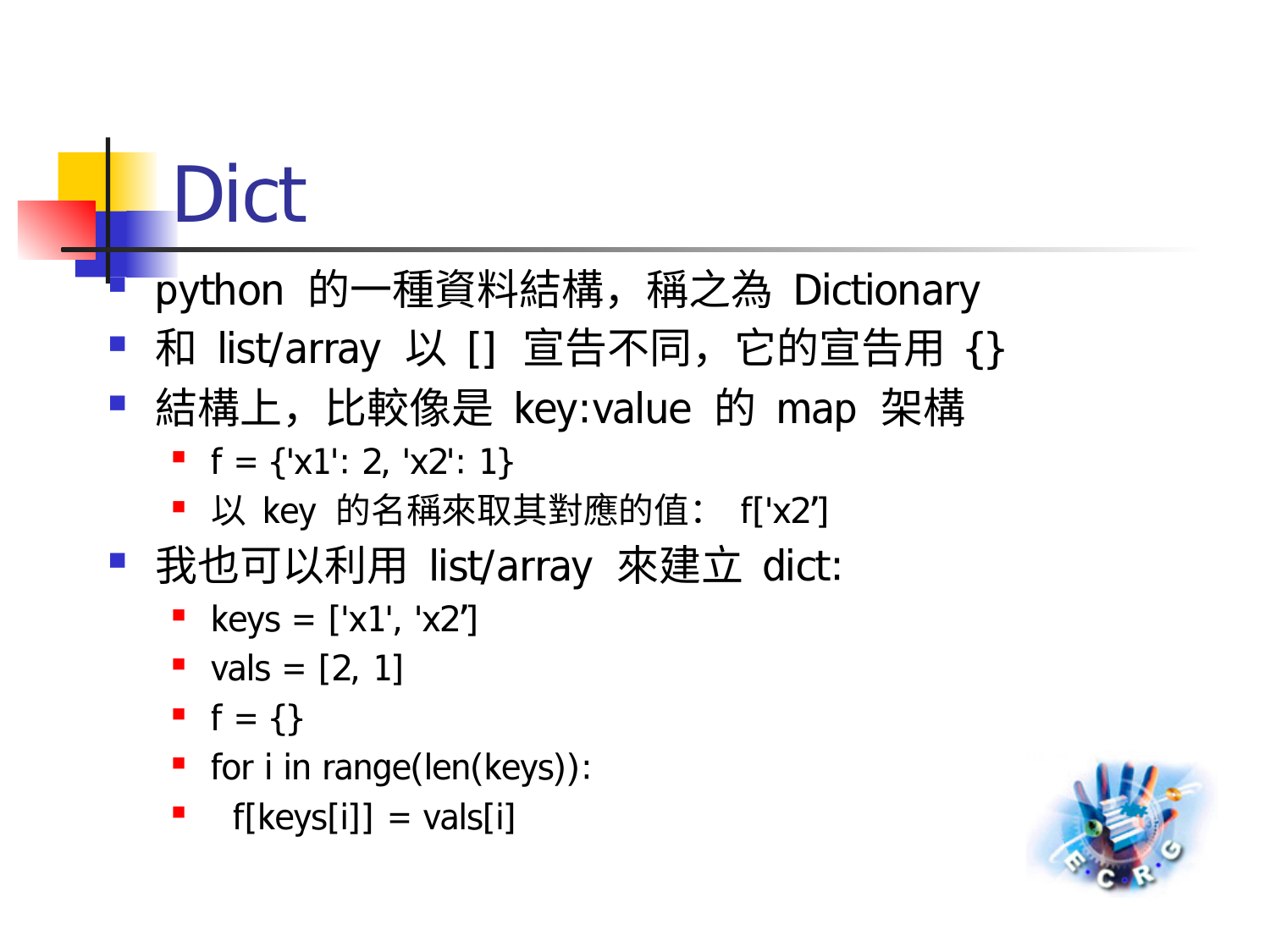

# Dict
python 的一種資料結構，稱之為 Dictionary
和 list/array 以 [] 宣告不同，它的宣告用 {}
結構上，比較像是 key:value 的 map 架構
f = {'x1': 2, 'x2': 1}
以 key 的名稱來取其對應的值： f['x2’]
我也可以利用 list/array 來建立 dict:
keys = ['x1', 'x2’]
vals = [2, 1]
f = {}
for i in range(len(keys)):
  f[keys[i]] = vals[i]